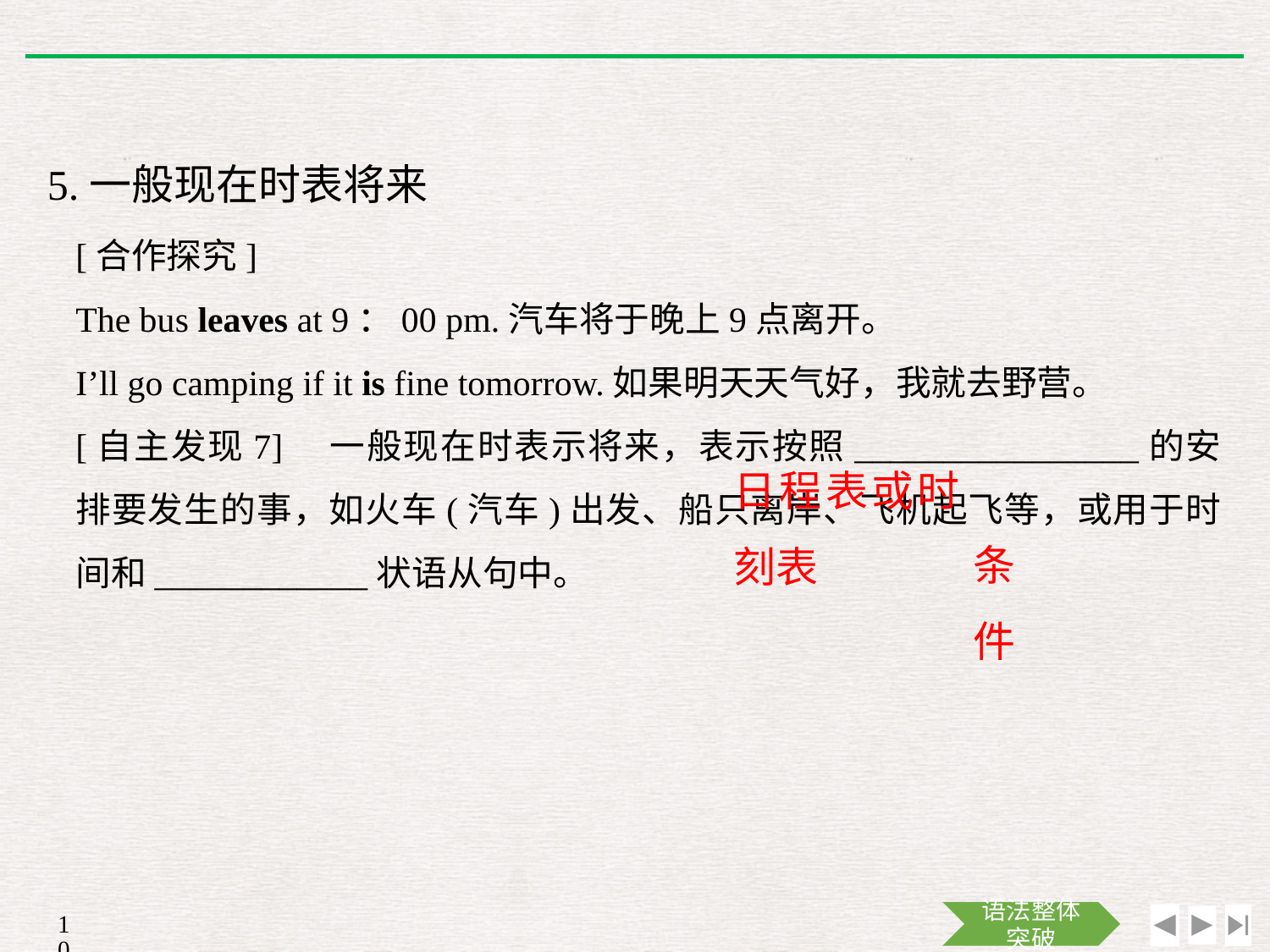

5.一般现在时表将来
[合作探究]
The bus leaves at 9：00 pm.汽车将于晚上9点离开。
I’ll go camping if it is fine tomorrow.如果明天天气好，我就去野营。
[自主发现7]　一般现在时表示将来，表示按照________________的安排要发生的事，如火车(汽车)出发、船只离岸、飞机起飞等，或用于时间和____________状语从句中。
日程表或时刻表
条件